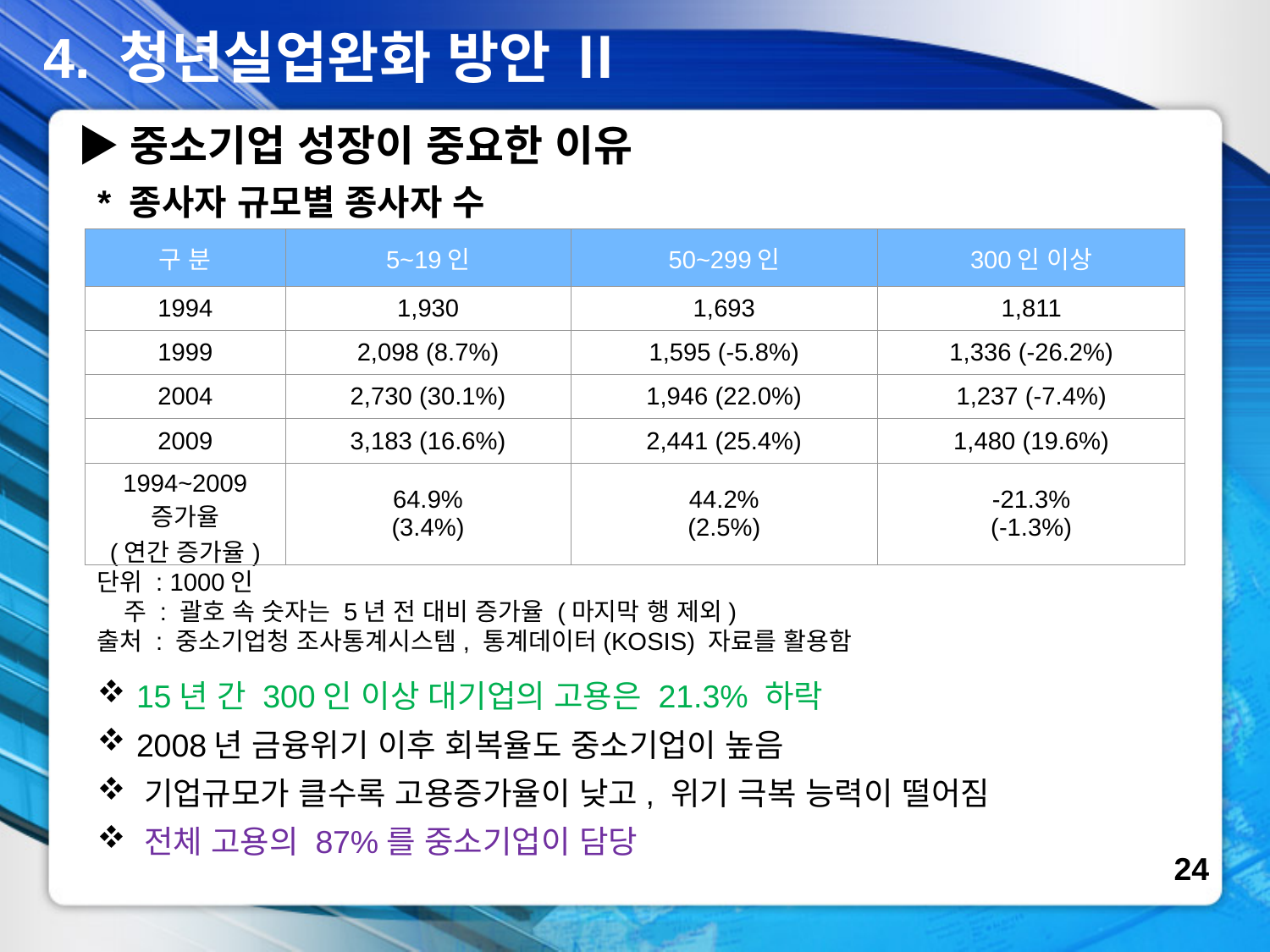

4. 청년실업완화 방안 Ⅱ
▶중소기업 성장이 중요한 이유
* 종사자 규모별 종사자 수
| 구 분 | 5~19인 | 50~299인 | 300인 이상 |
| --- | --- | --- | --- |
| 1994 | 1,930 | 1,693 | 1,811 |
| 1999 | 2,098 (8.7%) | 1,595 (-5.8%) | 1,336 (-26.2%) |
| 2004 | 2,730 (30.1%) | 1,946 (22.0%) | 1,237 (-7.4%) |
| 2009 | 3,183 (16.6%) | 2,441 (25.4%) | 1,480 (19.6%) |
| 1994~2009 증가율 (연간 증가율) | 64.9% (3.4%) | 44.2% (2.5%) | -21.3% (-1.3%) |
단위 : 1000인
   주 : 괄호 속 숫자는 5년 전 대비 증가율 (마지막 행 제외)
출처 : 중소기업청 조사통계시스템, 통계데이터(KOSIS) 자료를 활용함
 15년 간 300인 이상 대기업의 고용은 21.3% 하락

 2008년 금융위기 이후 회복율도 중소기업이 높음

 기업규모가 클수록 고용증가율이 낮고, 위기 극복 능력이 떨어짐

 전체 고용의 87%를 중소기업이 담당
24